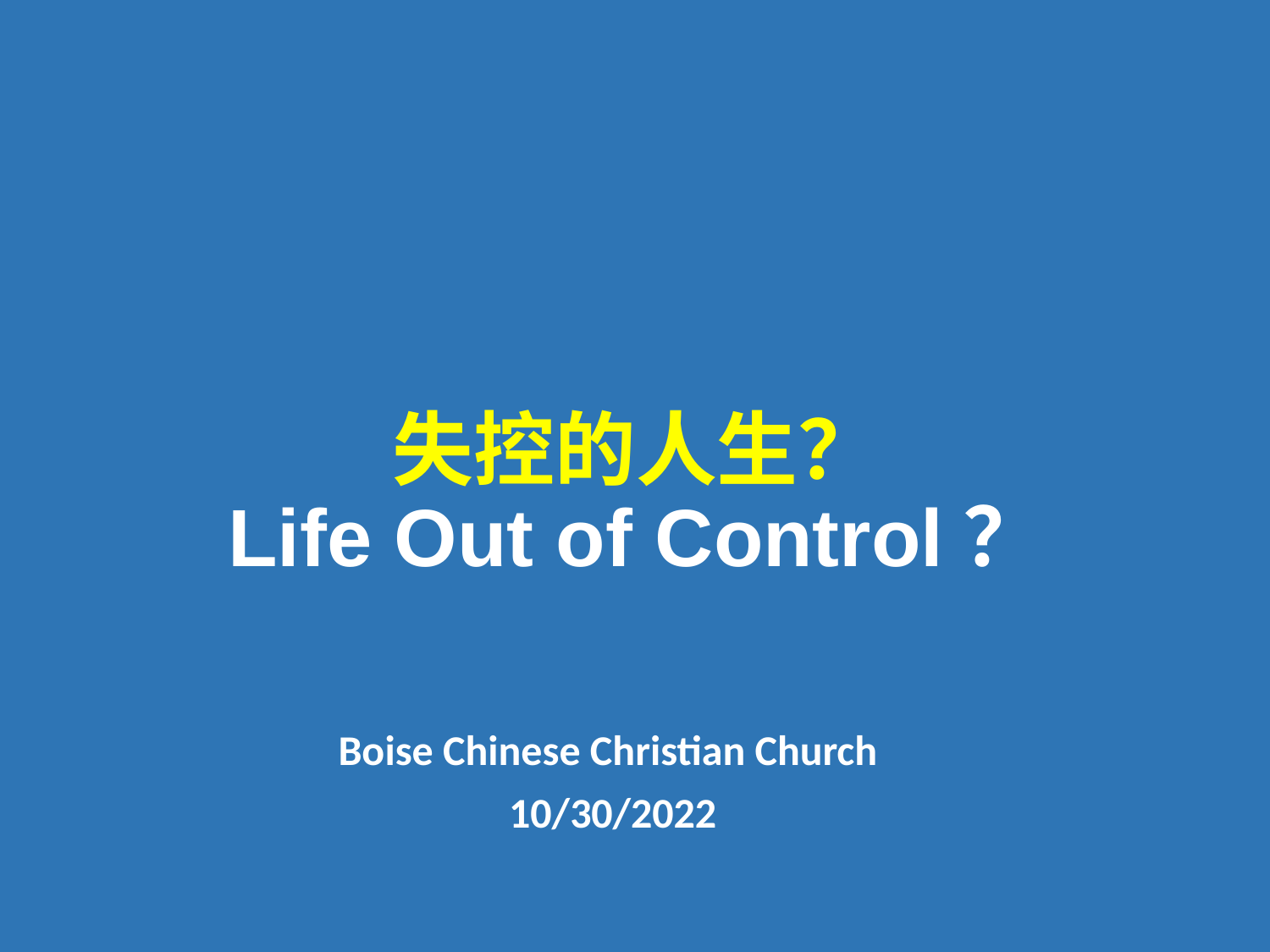

# 失控的人生？ Life Out of Control？
Boise Chinese Christian Church
10/30/2022